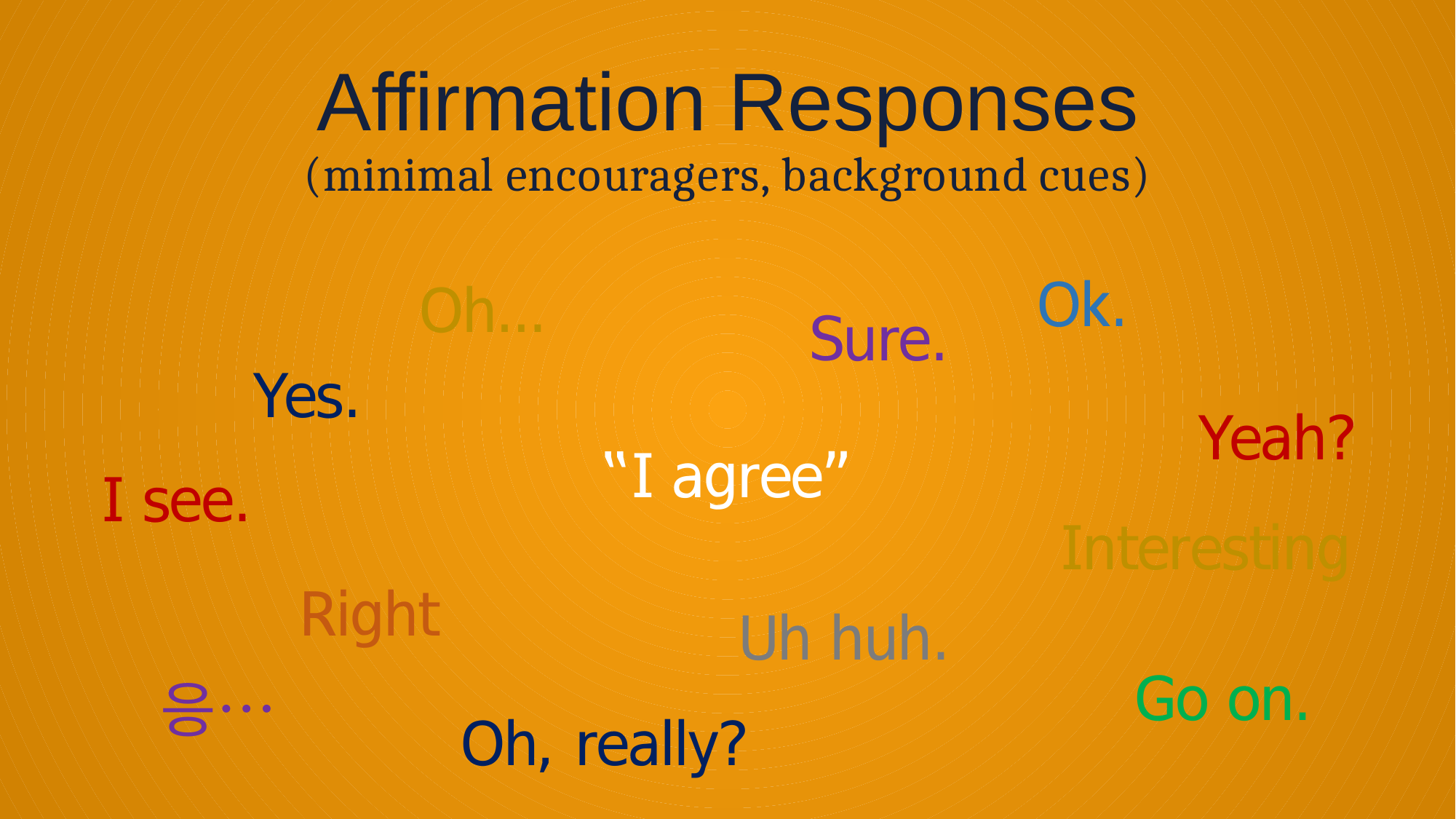

# Affirmation Responses (minimal encouragers, background cues)
“I agree”
Ok.
Oh…
Sure.
Yes.
Yeah?
I see.
Interesting

Right
Uh huh.

Go on.
응…
Oh, really?